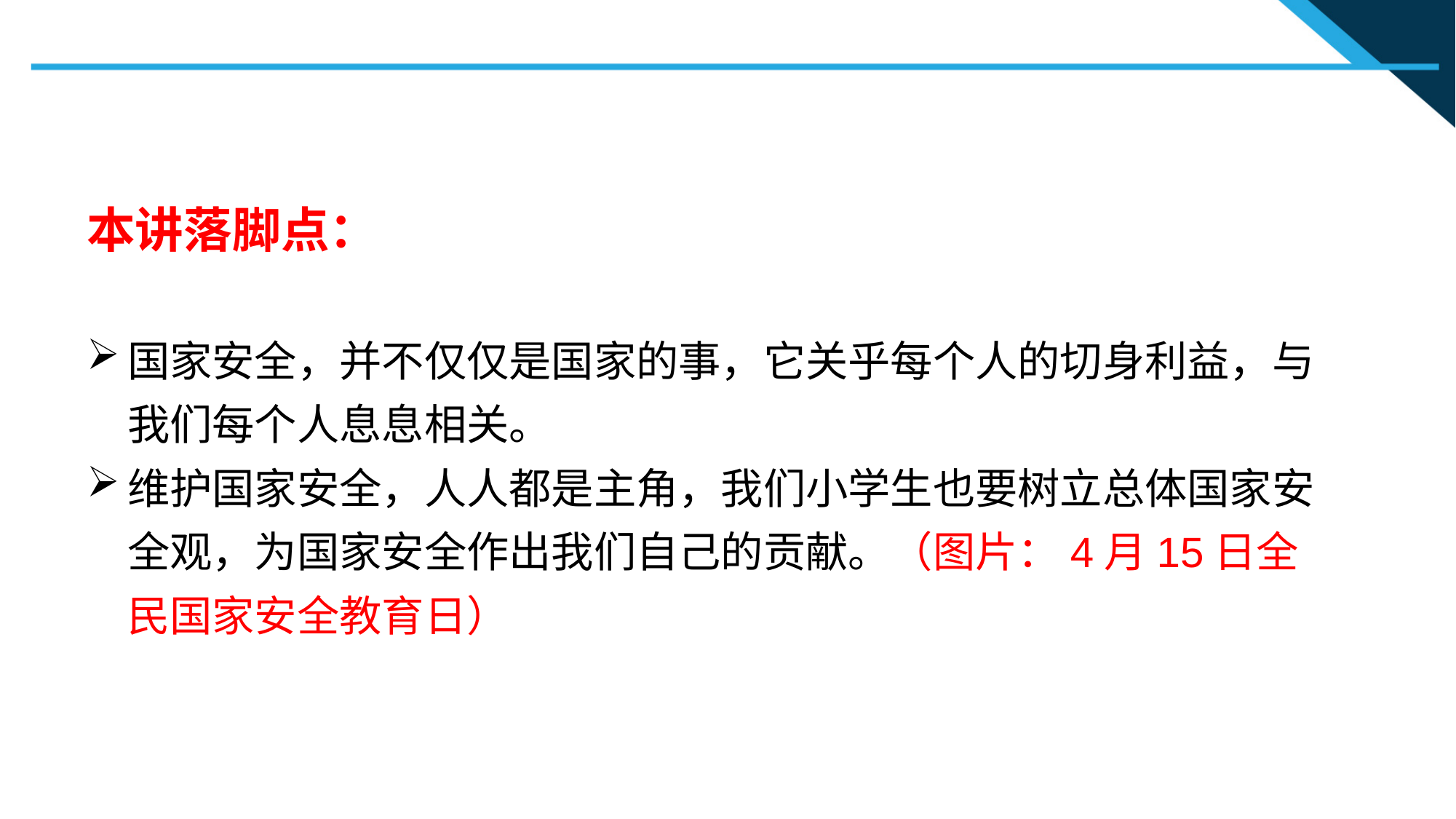

本讲落脚点：

国家安全，并不仅仅是国家的事，它关乎每个人的切身利益，与我们每个人息息相关。
维护国家安全，人人都是主角，我们小学生也要树立总体国家安全观，为国家安全作出我们自己的贡献。（图片：4月15日全民国家安全教育日）